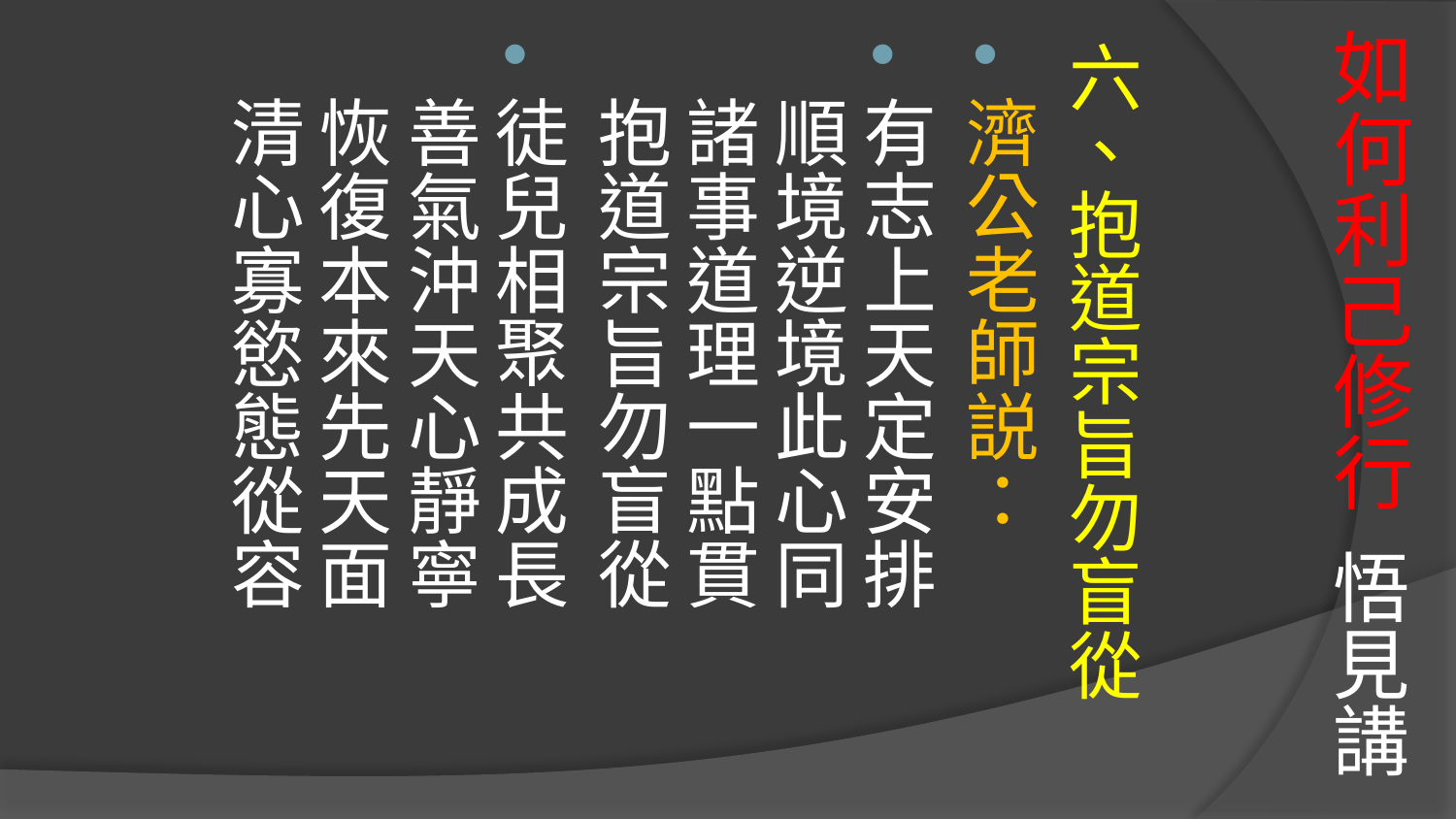

# 如何利己修行  悟見講
六、抱道宗旨勿盲從
濟公老師説：
有志上天定安排　　
順境逆境此心同
諸事道理一點貫　　
抱道宗旨勿盲從
徒兒相聚共成長　　
善氣沖天心靜寧
恢復本來先天面　 
清心寡慾態從容